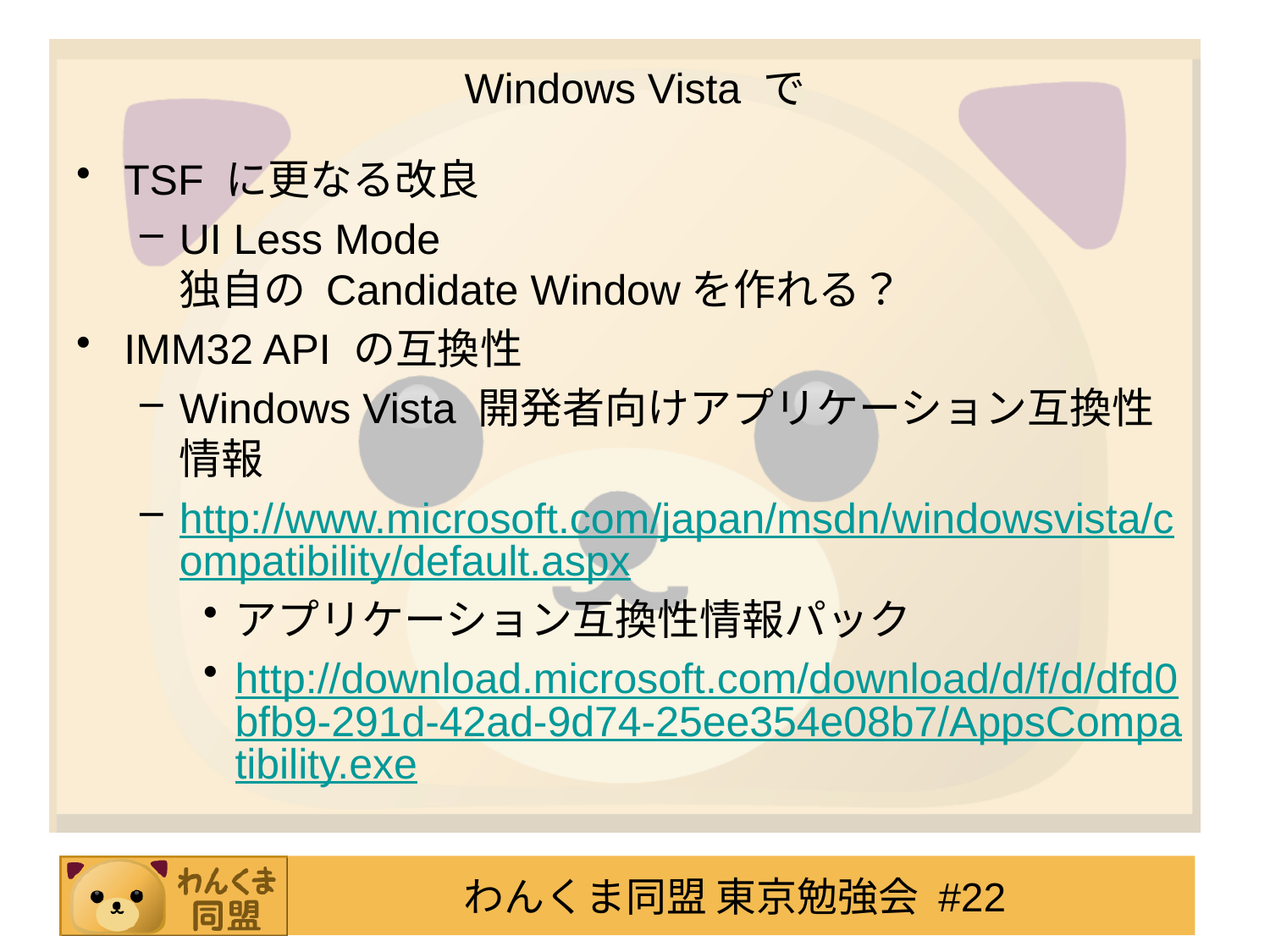

# Windows Vista で
TSF に更なる改良
UI Less Mode
独自の Candidate Windowを作れる？
IMM32 API の互換性
Windows Vista 開発者向けアプリケーション互換性情報
http://www.microsoft.com/japan/msdn/windowsvista/compatibility/default.aspx
アプリケーション互換性情報パック
http://download.microsoft.com/download/d/f/d/dfd0bfb9-291d-42ad-9d74-25ee354e08b7/AppsCompatibility.exe